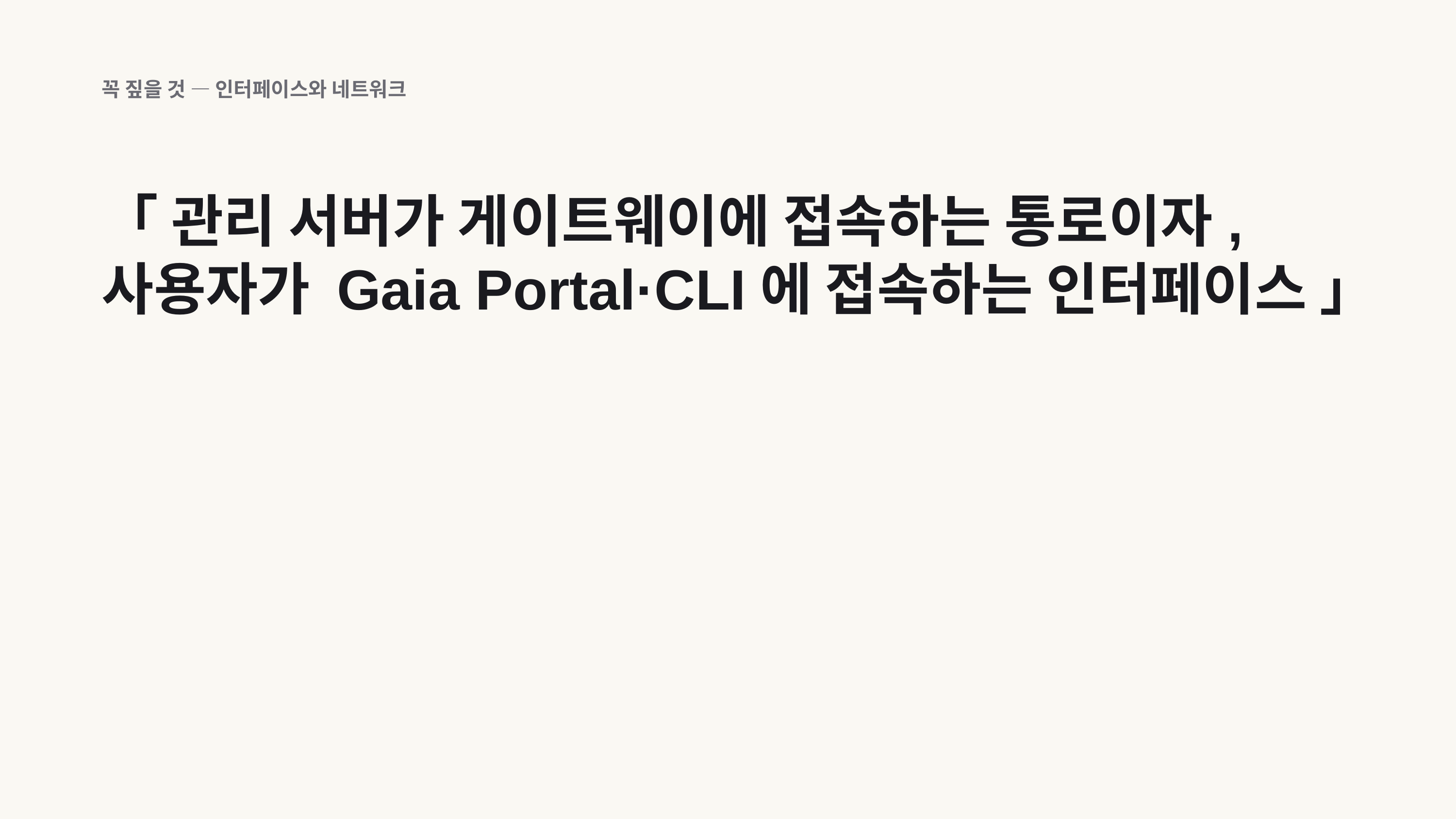

꼭 짚을 것 — 인터페이스와 네트워크
「 관리 서버가 게이트웨이에 접속하는 통로이자, 사용자가 Gaia Portal·CLI에 접속하는 인터페이스 」